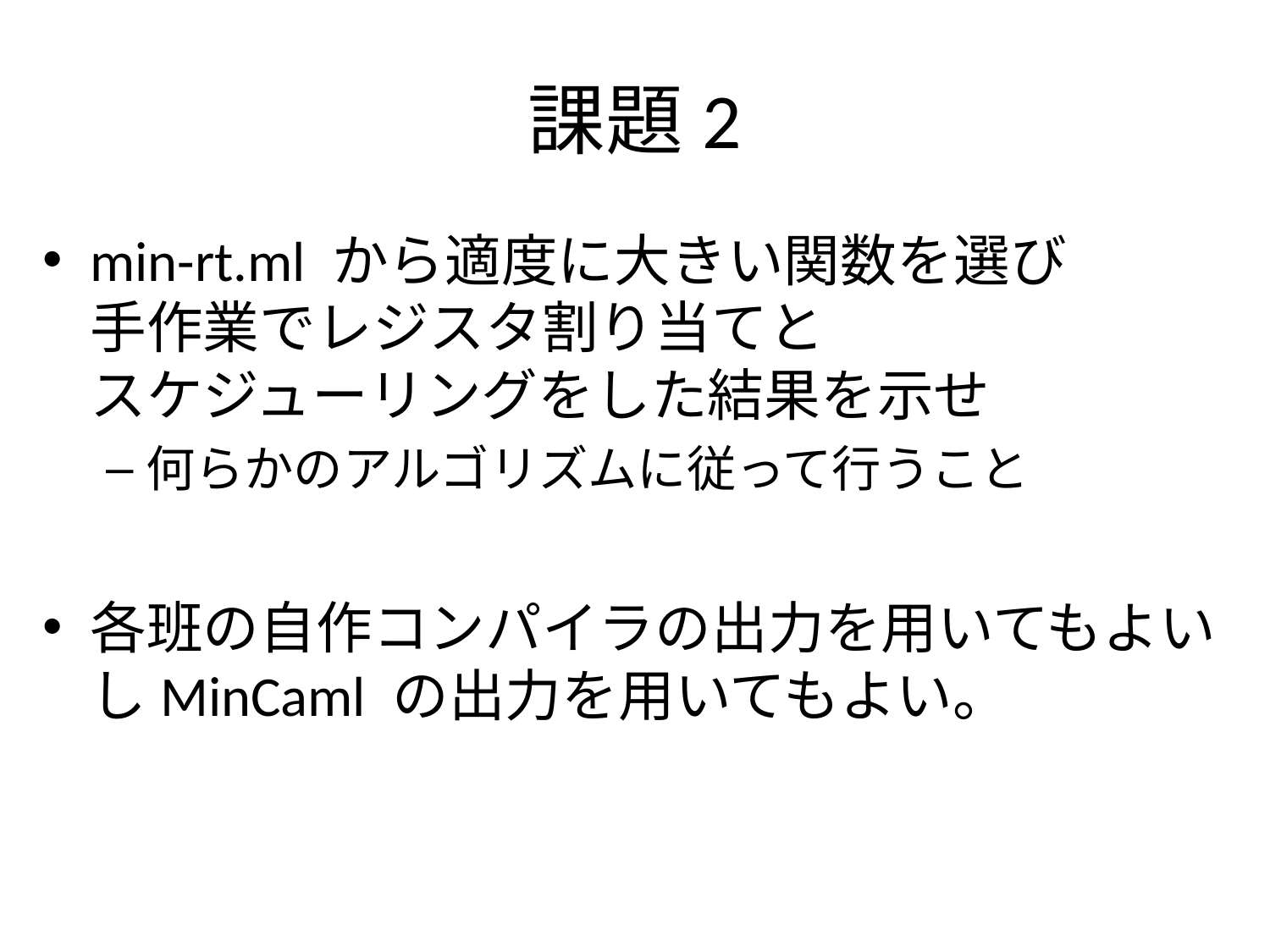

# 課題2
min-rt.ml から適度に大きい関数を選び
手作業でレジスタ割り当てと
スケジューリングをした結果を示せ
何らかのアルゴリズムに従って行うこと

各班の自作コンパイラの出力を用いてもよいしMinCaml の出力を用いてもよい。